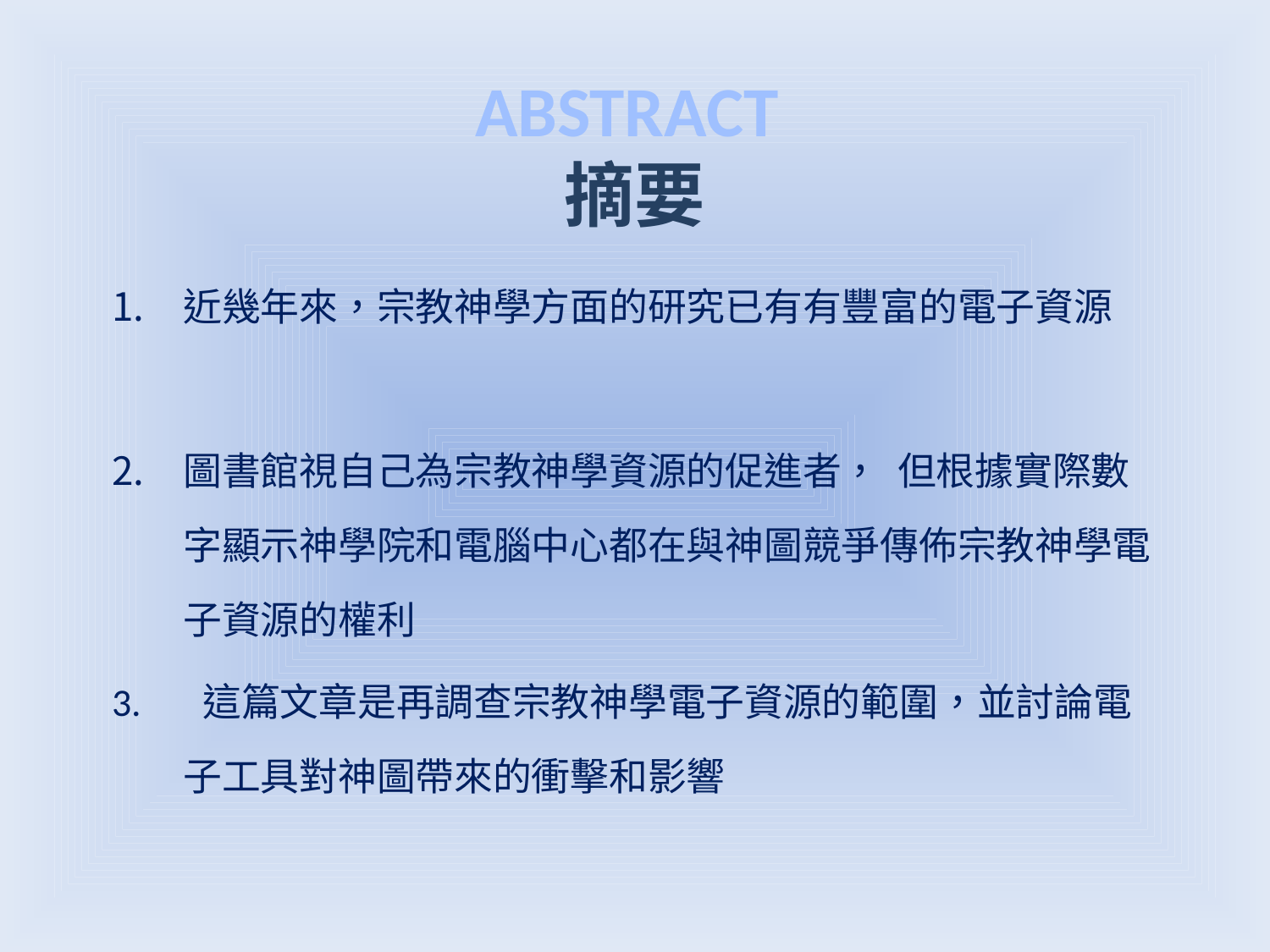

ABSTRACT
摘要
近幾年來，宗教神學方面的研究已有有豐富的電子資源

圖書館視自己為宗教神學資源的促進者，  但根據實際數字顯示神學院和電腦中心都在與神圖競爭傳佈宗教神學電子資源的權利
3.      這篇文章是再調查宗教神學電子資源的範圍，並討論電子工具對神圖帶來的衝擊和影響